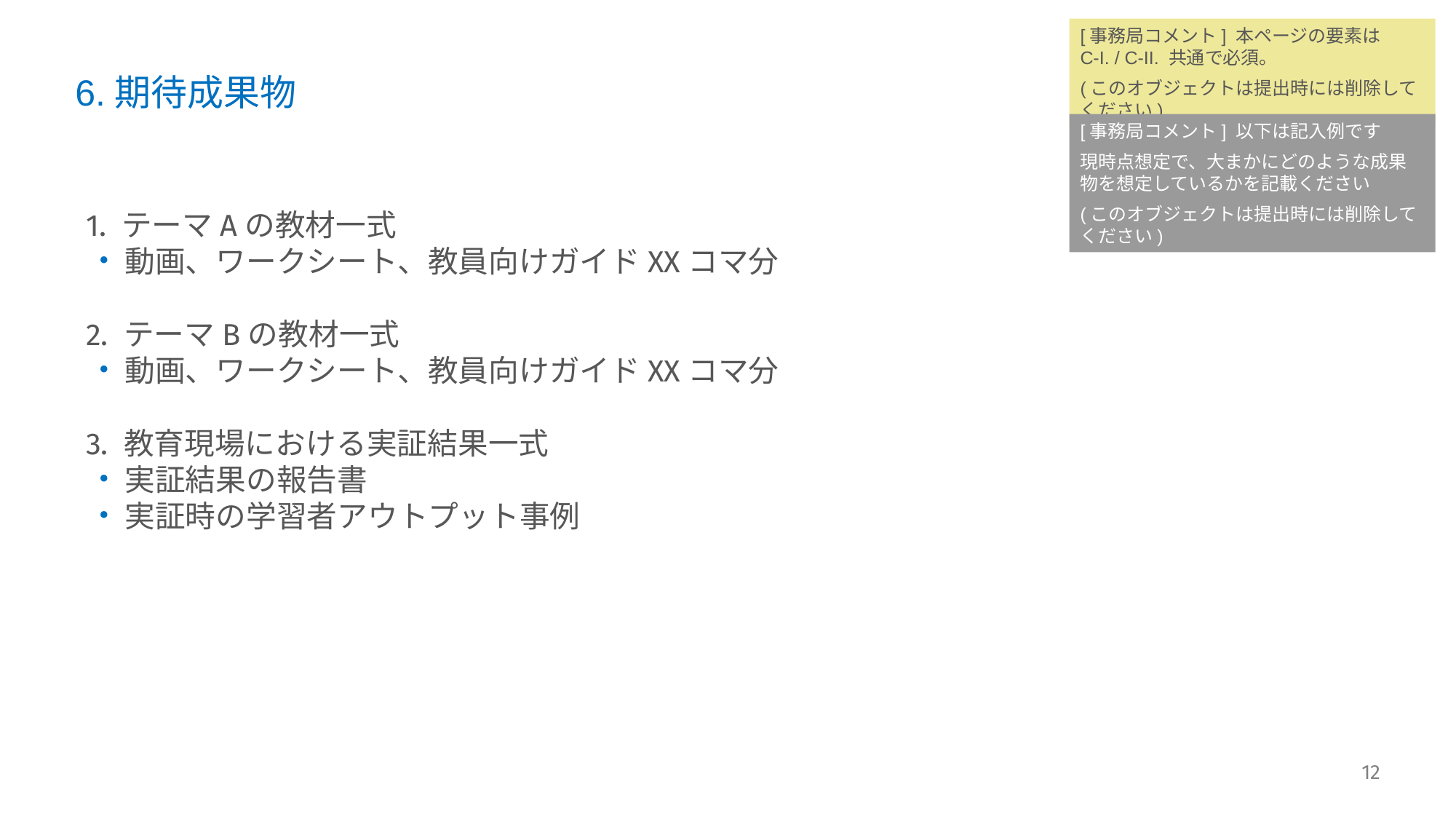

[事務局コメント] 本ページの要素は
C-I. / C-II. 共通で必須。
(このオブジェクトは提出時には削除してください)
# 6.期待成果物
[事務局コメント] 以下は記入例です
現時点想定で、大まかにどのような成果物を想定しているかを記載ください
(このオブジェクトは提出時には削除してください)
1. テーマAの教材一式
動画、ワークシート、教員向けガイドXXコマ分

2. テーマBの教材一式
動画、ワークシート、教員向けガイドXXコマ分

3. 教育現場における実証結果一式
実証結果の報告書
実証時の学習者アウトプット事例